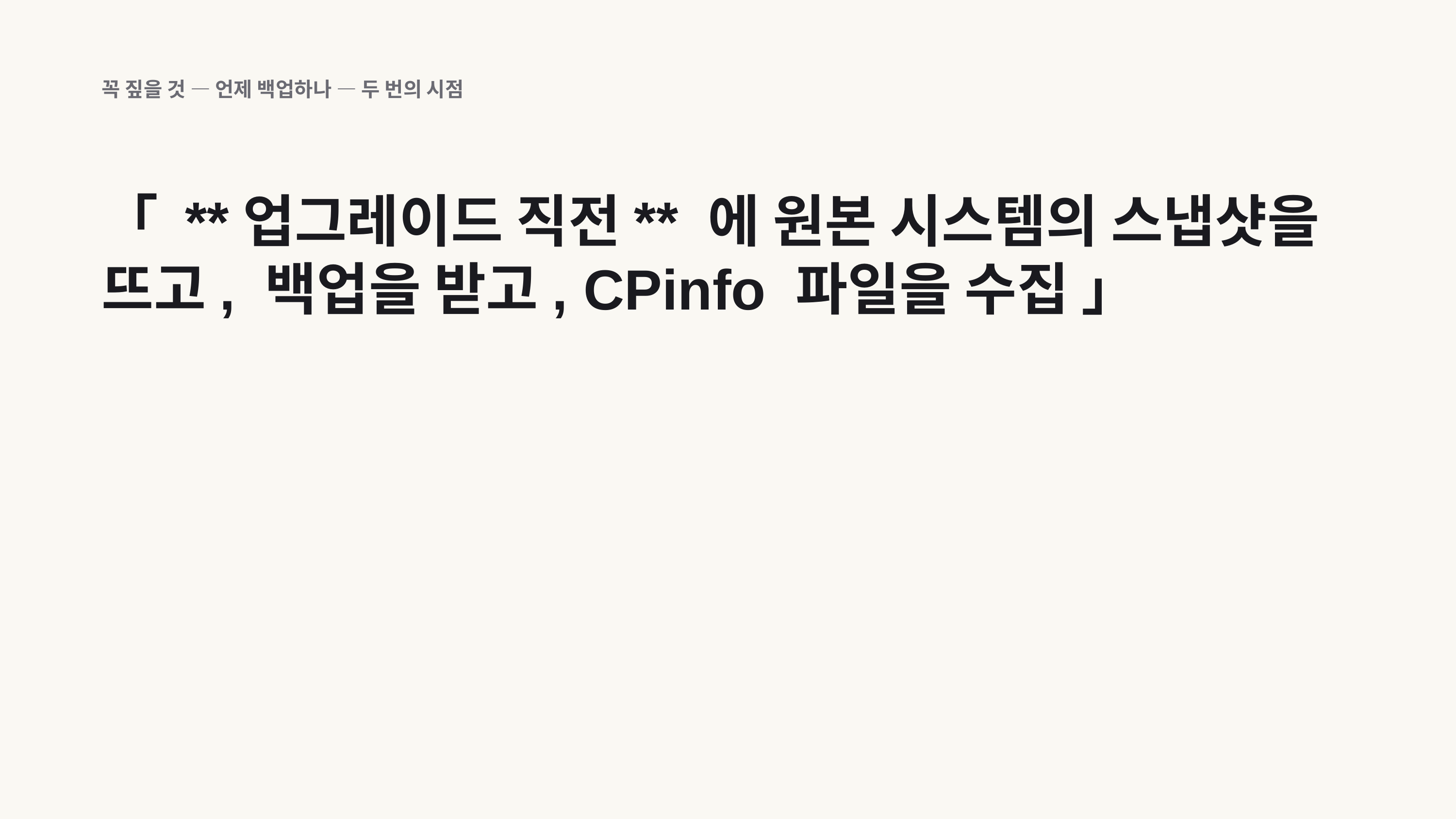

꼭 짚을 것 — 언제 백업하나 — 두 번의 시점
「 **업그레이드 직전** 에 원본 시스템의 스냅샷을 뜨고, 백업을 받고, CPinfo 파일을 수집 」